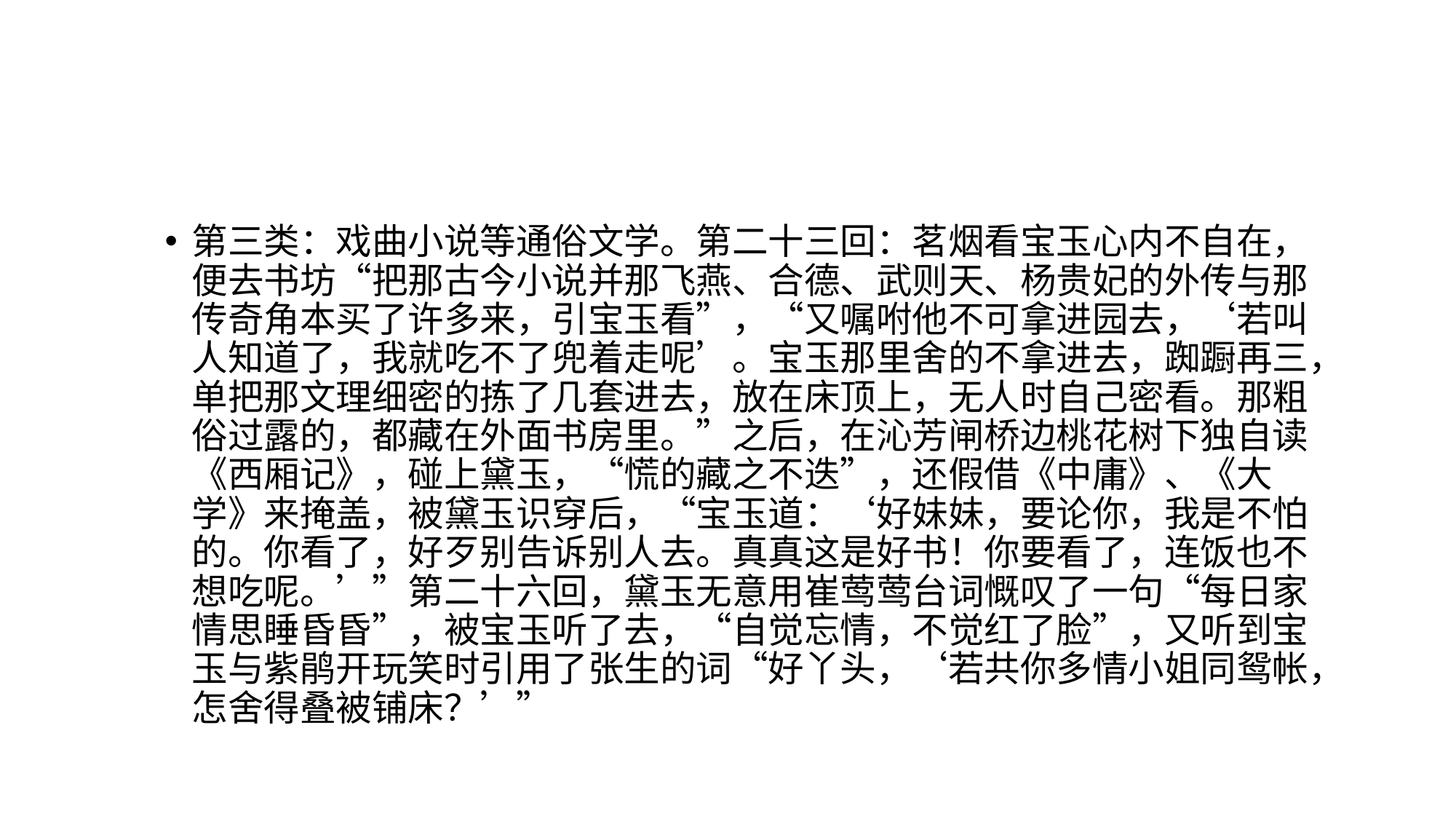

第三类：戏曲小说等通俗文学。第二十三回：茗烟看宝玉心内不自在，便去书坊“把那古今小说并那飞燕、合德、武则天、杨贵妃的外传与那传奇角本买了许多来，引宝玉看”，“又嘱咐他不可拿进园去，‘若叫人知道了，我就吃不了兜着走呢’。宝玉那里舍的不拿进去，踟蹰再三，单把那文理细密的拣了几套进去，放在床顶上，无人时自己密看。那粗俗过露的，都藏在外面书房里。”之后，在沁芳闸桥边桃花树下独自读《西厢记》，碰上黛玉，“慌的藏之不迭”，还假借《中庸》、《大学》来掩盖，被黛玉识穿后，“宝玉道：‘好妹妹，要论你，我是不怕的。你看了，好歹别告诉别人去。真真这是好书！你要看了，连饭也不想吃呢。’”第二十六回，黛玉无意用崔莺莺台词慨叹了一句“每日家情思睡昏昏”，被宝玉听了去，“自觉忘情，不觉红了脸”，又听到宝玉与紫鹃开玩笑时引用了张生的词“好丫头，‘若共你多情小姐同鸳帐，怎舍得叠被铺床？’”